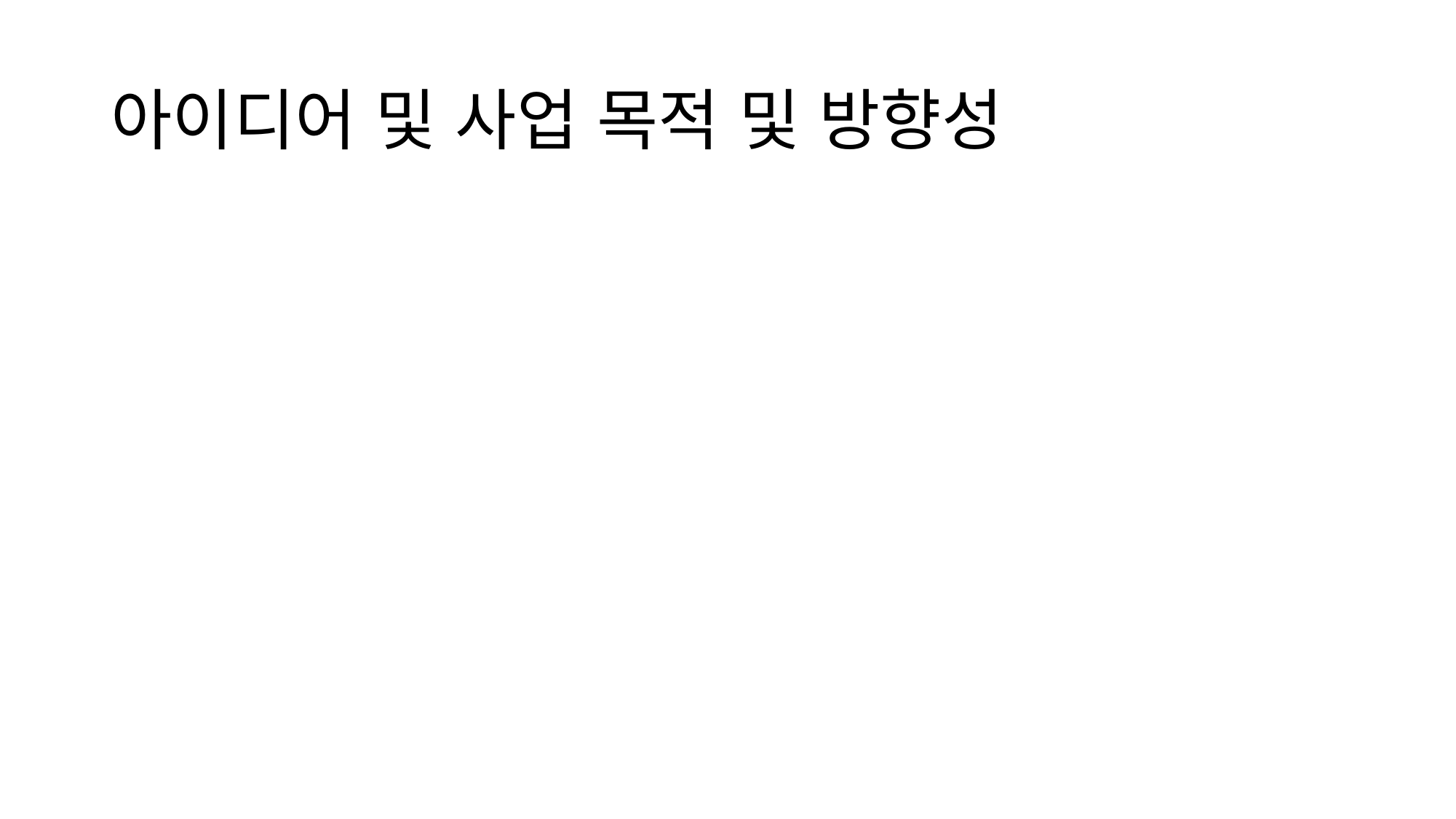

# 아이디어 및 사업 목적 및 방향성